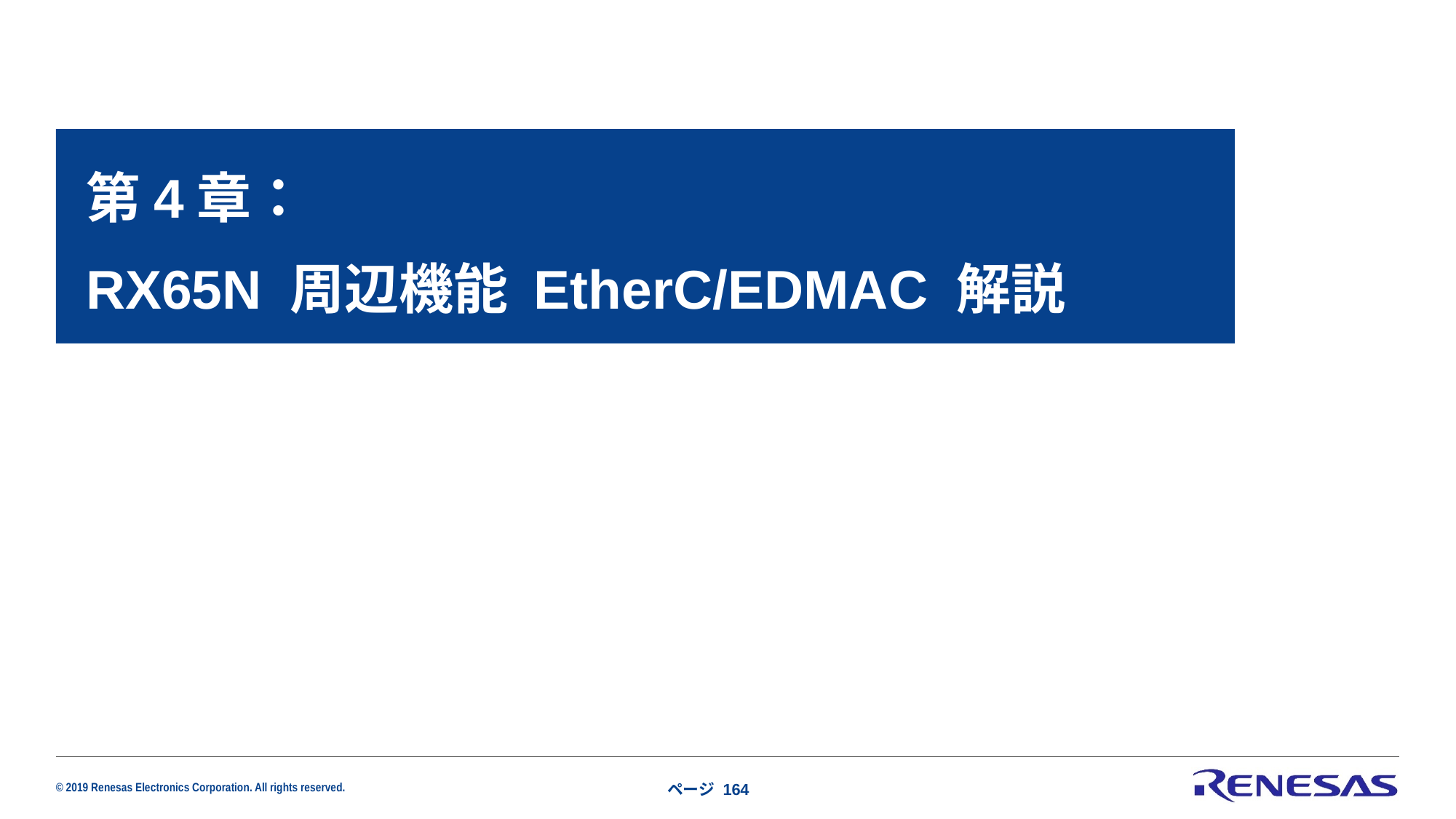

第4章：
RX65N 周辺機能 EtherC/EDMAC 解説
ページ 164